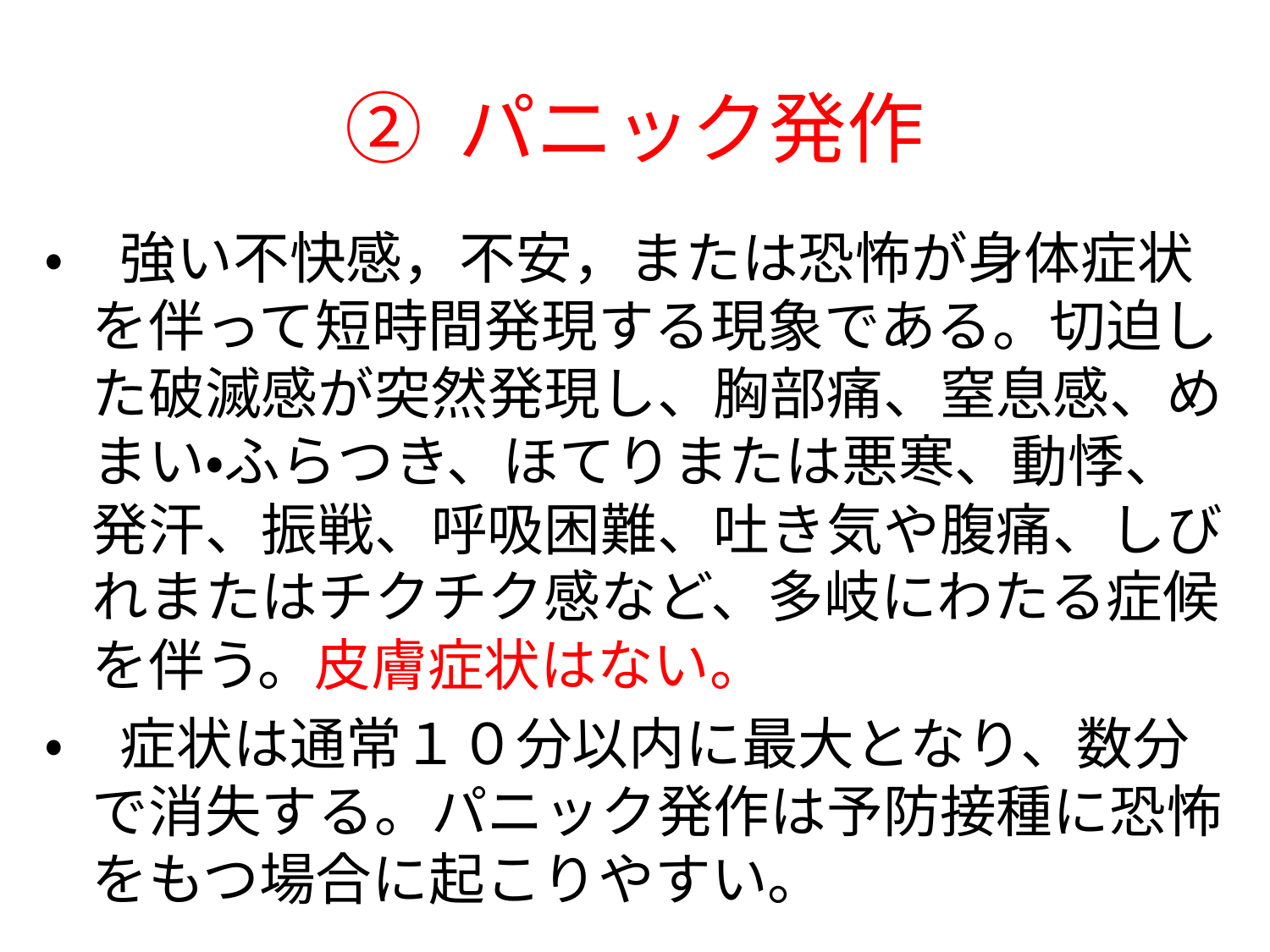

# ② パニック発作
・　強い不快感，不安，または恐怖が身体症状を伴って短時間発現する現象である。切迫した破滅感が突然発現し、胸部痛、窒息感、めまい・ふらつき、ほてりまたは悪寒、動悸、発汗、振戦、呼吸困難、吐き気や腹痛、しびれまたはチクチク感など、多岐にわたる症候を伴う。皮膚症状はない。
・　症状は通常１０分以内に最大となり、数分で消失する。パニック発作は予防接種に恐怖をもつ場合に起こりやすい。